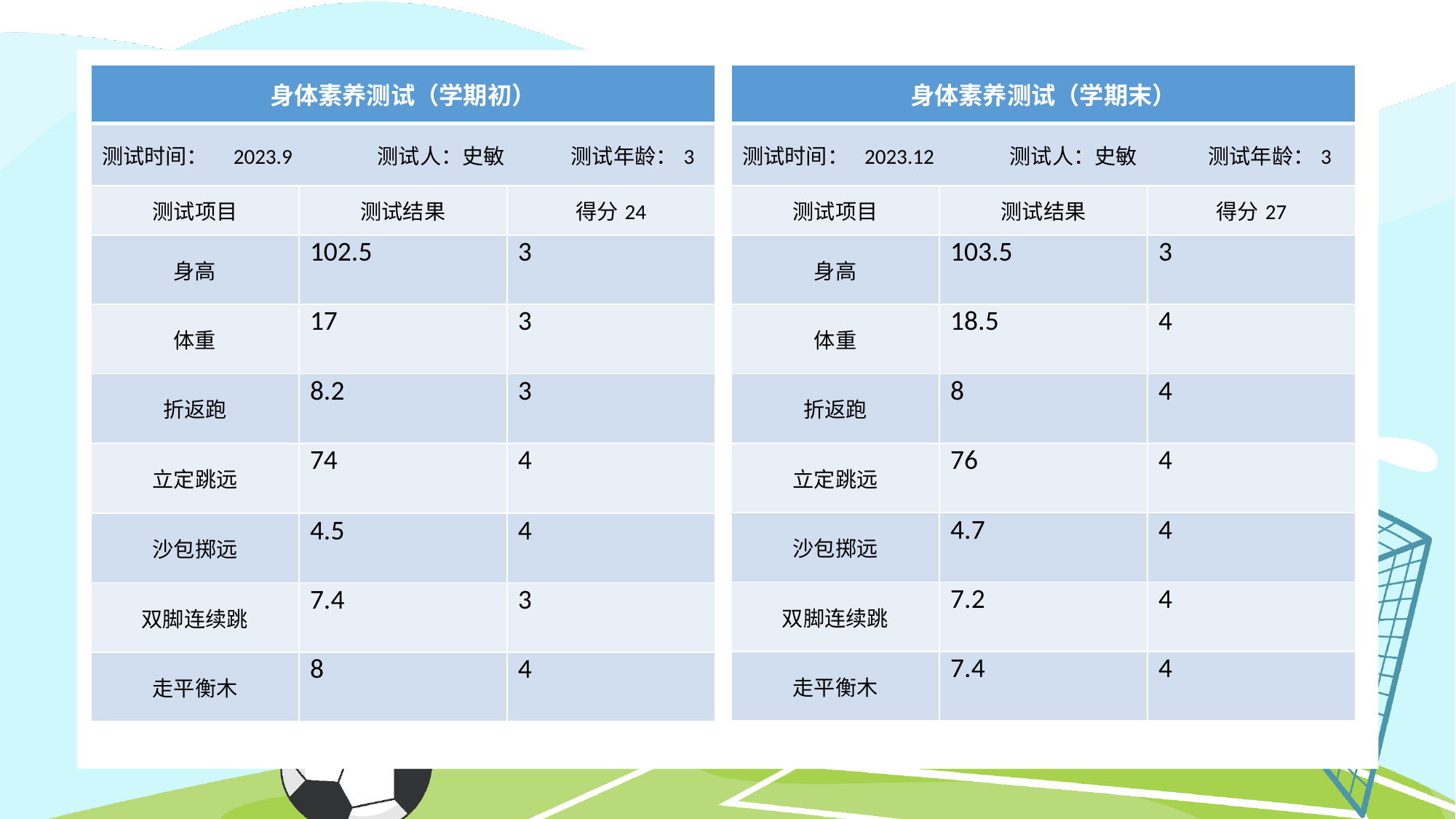

| 身体素养测试（学期初） |  |  |
| --- | --- | --- |
| 测试时间： 2023.9 测试人：史敏 测试年龄：3 |  |  |
| 测试项目 | 测试结果 | 得分24 |
| 身高 | 102.5 | 3 |
| 体重 | 17 | 3 |
| 折返跑 | 8.2 | 3 |
| 立定跳远 | 74 | 4 |
| 沙包掷远 | 4.5 | 4 |
| 双脚连续跳 | 7.4 | 3 |
| 走平衡木 | 8 | 4 |
| 身体素养测试（学期末） |  |  |
| --- | --- | --- |
| 测试时间： 2023.12 测试人：史敏 测试年龄：3 |  |  |
| 测试项目 | 测试结果 | 得分27 |
| 身高 | 103.5 | 3 |
| 体重 | 18.5 | 4 |
| 折返跑 | 8 | 4 |
| 立定跳远 | 76 | 4 |
| 沙包掷远 | 4.7 | 4 |
| 双脚连续跳 | 7.2 | 4 |
| 走平衡木 | 7.4 | 4 |